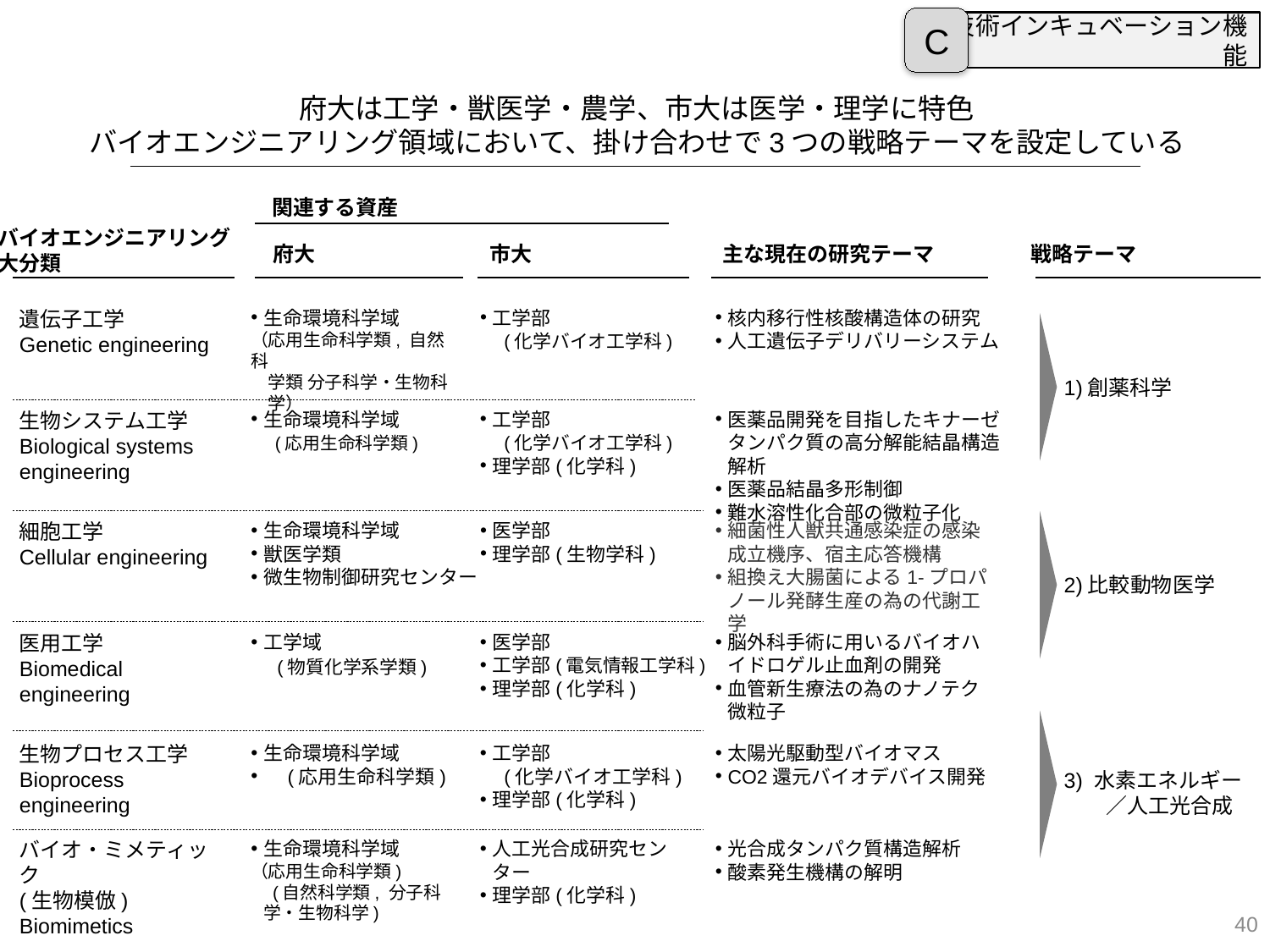

C
技術インキュベーション機能
府大は工学・獣医学・農学、市大は医学・理学に特色
バイオエンジニアリング領域において、掛け合わせで3つの戦略テーマを設定している
関連する資産
バイオエンジニアリング
大分類
府大
市大
主な現在の研究テーマ
戦略テーマ
遺伝子工学
Genetic engineering
生命環境科学域
（応用生命科学類, 自然科
　学類 分子科学・生物科
　学）

工学部
　(化学バイオ工学科)

核内移行性核酸構造体の研究
人工遺伝子デリバリーシステム

1)創薬科学

生物システム工学
Biological systems engineering
生命環境科学域
　(応用生命科学類)

工学部
　(化学バイオ工学科)
理学部(化学科)
医薬品開発を目指したキナーゼタンパク質の高分解能結晶構造解析
医薬品結晶多形制御
難水溶性化合部の微粒子化
細胞工学
Cellular engineering
生命環境科学域
獣医学類
微生物制御研究センター
医学部
理学部(生物学科)

細菌性人獣共通感染症の感染成立機序、宿主応答機構
組換え大腸菌による1-プロパノール発酵生産の為の代謝工学
2)比較動物医学

医用工学
Biomedical engineering
工学域
　(物質化学系学類)
医学部
工学部(電気情報工学科)
理学部(化学科)

脳外科手術に用いるバイオハイドロゲル止血剤の開発
血管新生療法の為のナノテク微粒子
生物プロセス工学
Bioprocess engineering
生命環境科学域
　(応用生命科学類)

工学部
　(化学バイオ工学科)
理学部(化学科)
太陽光駆動型バイオマス
CO2還元バイオデバイス開発
3) 水素エネルギー
　　／人工光合成

バイオ・ミメティック
(生物模倣)
Biomimetics
生命環境科学域
（応用生命科学類)
　(自然科学類, 分子科学・生物科学)
人工光合成研究センター
理学部(化学科)

光合成タンパク質構造解析
酸素発生機構の解明
40